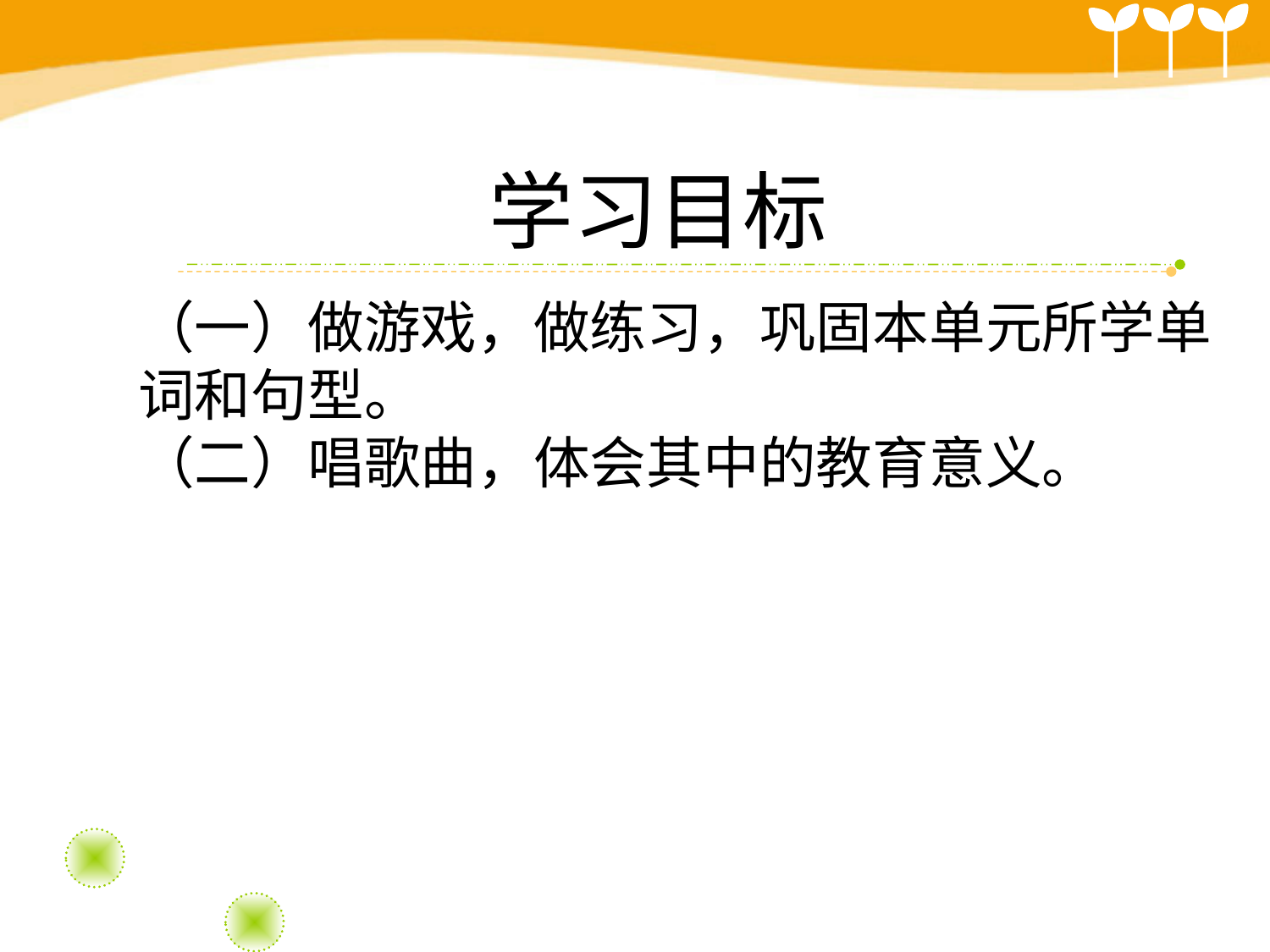

学习目标

（一）做游戏，做练习，巩固本单元所学单 词和句型。
（二）唱歌曲，体会其中的教育意义。